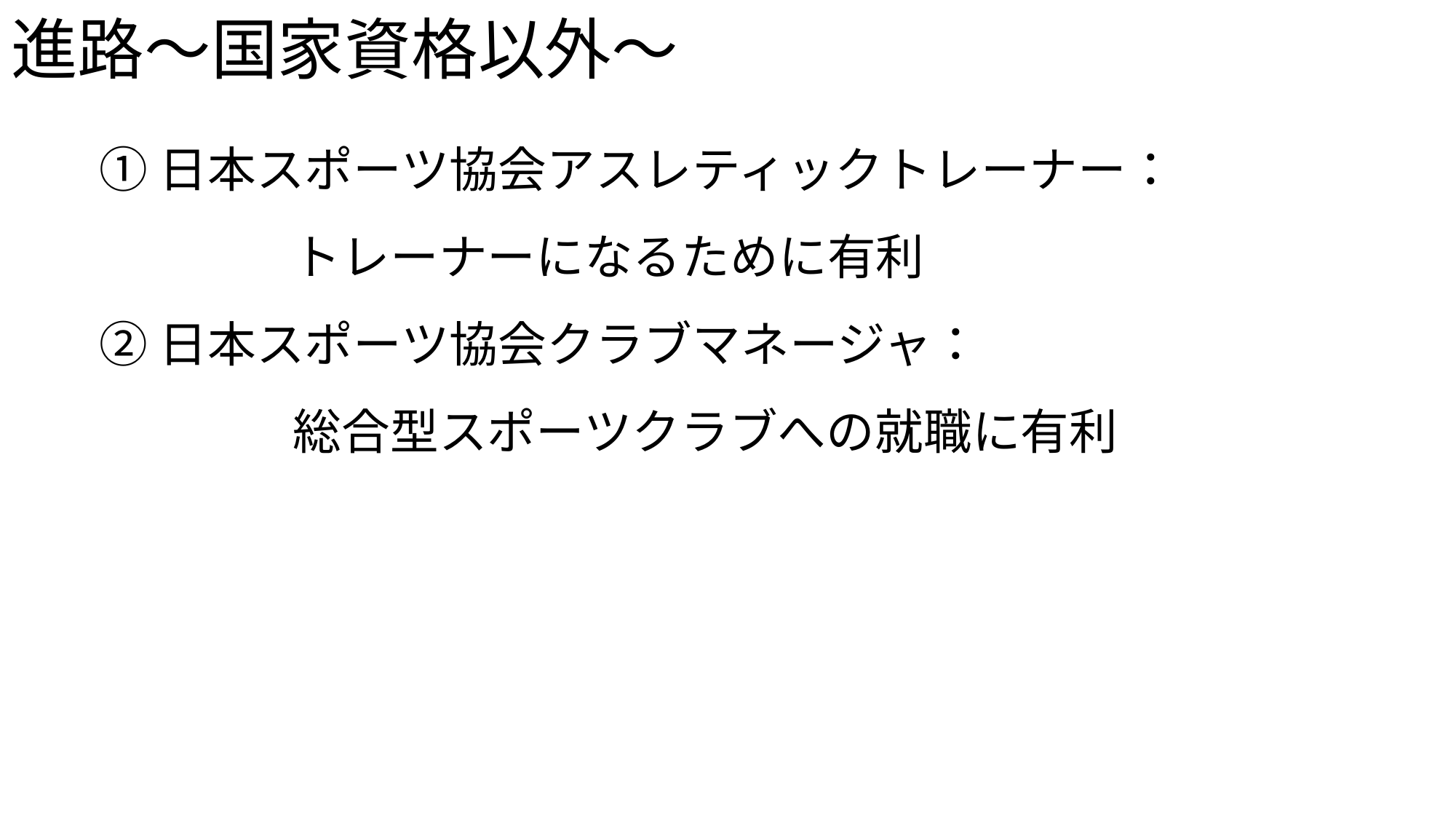

# 進路〜国家資格以外〜

①日本スポーツ協会アスレティックトレーナー：
　　　　トレーナーになるために有利
②日本スポーツ協会クラブマネージャ：
　　　　総合型スポーツクラブへの就職に有利